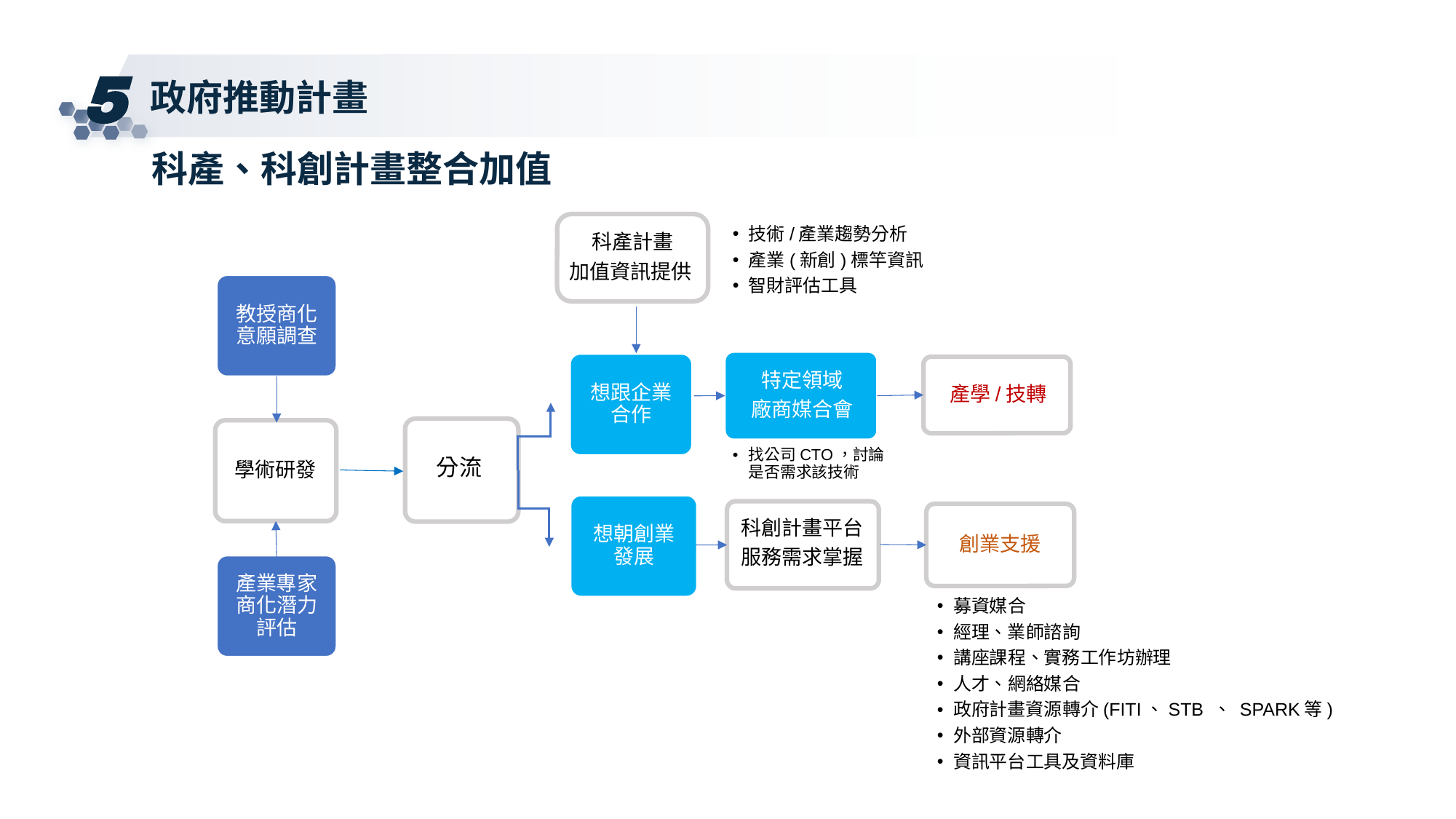

5

政府推動計畫
科產、科創計畫整合加值
科產計畫
加值資訊提供
技術/產業趨勢分析
產業(新創)標竿資訊
智財評估工具

教授商化意願調查

特定領域
廠商媒合會

想跟企業合作

產學/技轉

分流

找公司CTO，討論是否需求該技術
學術研發

想朝創業發展

科創計畫平台
服務需求掌握

創業支援

產業專家商化潛力評估
募資媒合
經理、業師諮詢
講座課程、實務工作坊辦理
人才、網絡媒合
政府計畫資源轉介(FITI、STB 、 SPARK等)
外部資源轉介
資訊平台工具及資料庫